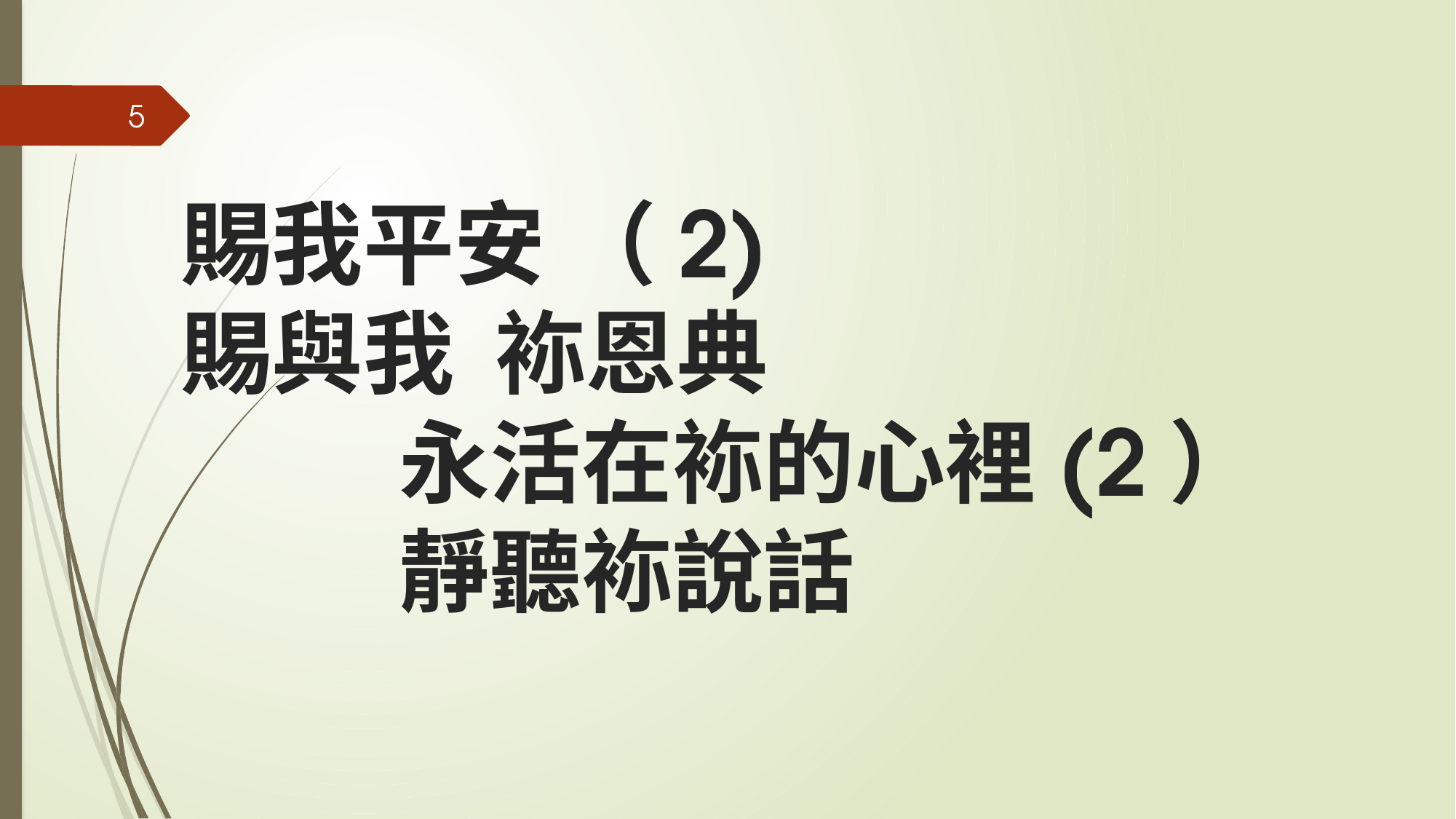

5
# 賜我平安 （2) 賜與我  袮恩典 永活在袮的心裡(2） 靜聽袮說話